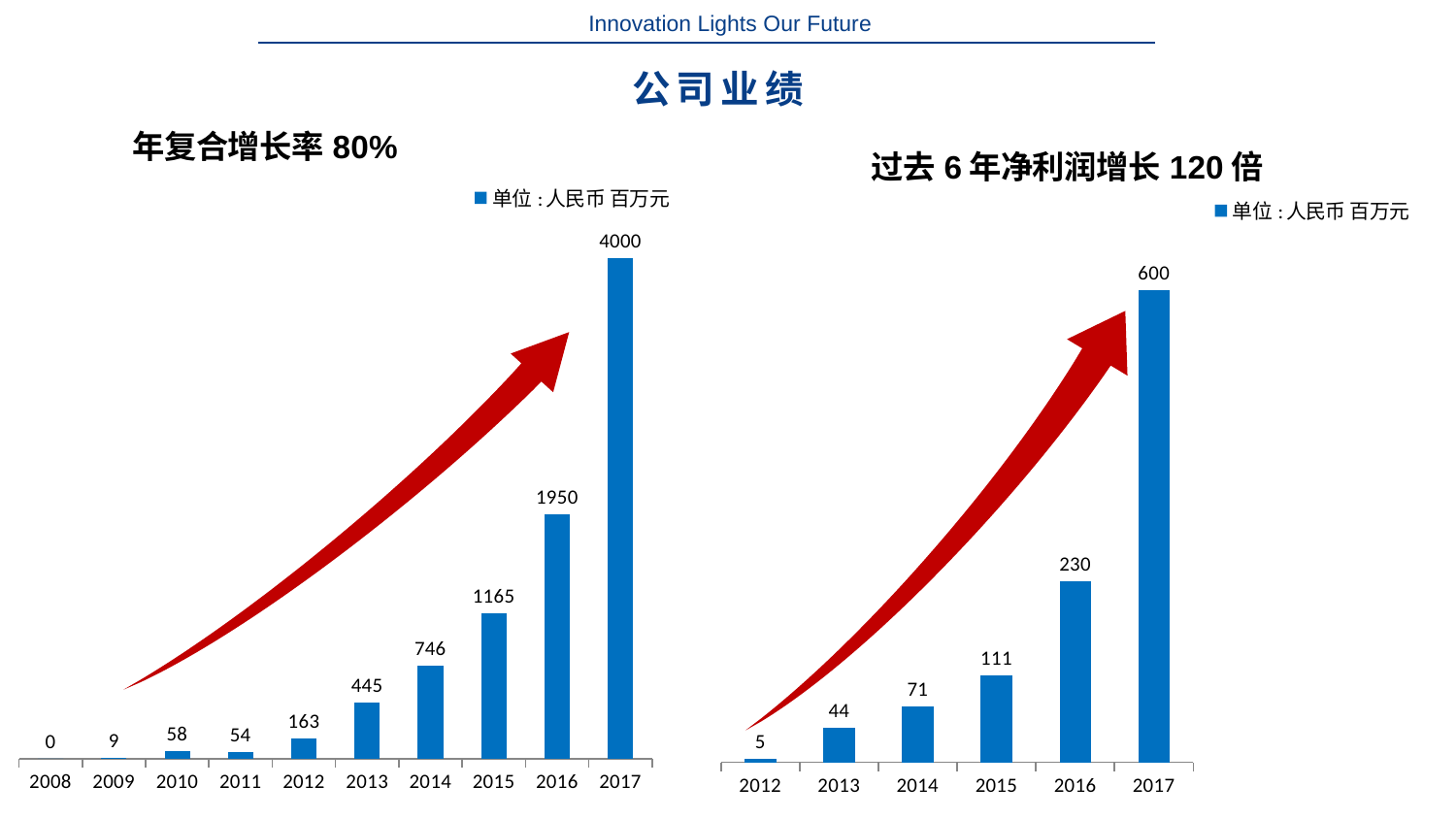

Innovation Lights Our Future
公司业绩

### Chart: 年复合增长率80%

| Category | 单位:人民币 百万元 |
|---|---|
| 2008 | 0.0 |
| 2009 | 9.0 |
| 2010 | 58.0 |
| 2011 | 54.0 |
| 2012 | 163.0 |
| 2013 | 445.0 |
| 2014 | 746.0 |
| 2015 | 1165.0 |
| 2016 | 1950.0 |
| 2017 | 4000.0 |

### Chart: 过去6年净利润增长120倍

| Category | 单位:人民币 百万元 |
|---|---|
| 2012 | 5.0 |
| 2013 | 44.0 |
| 2014 | 71.0 |
| 2015 | 111.0 |
| 2016 | 230.0 |
| 2017 | 600.0 |